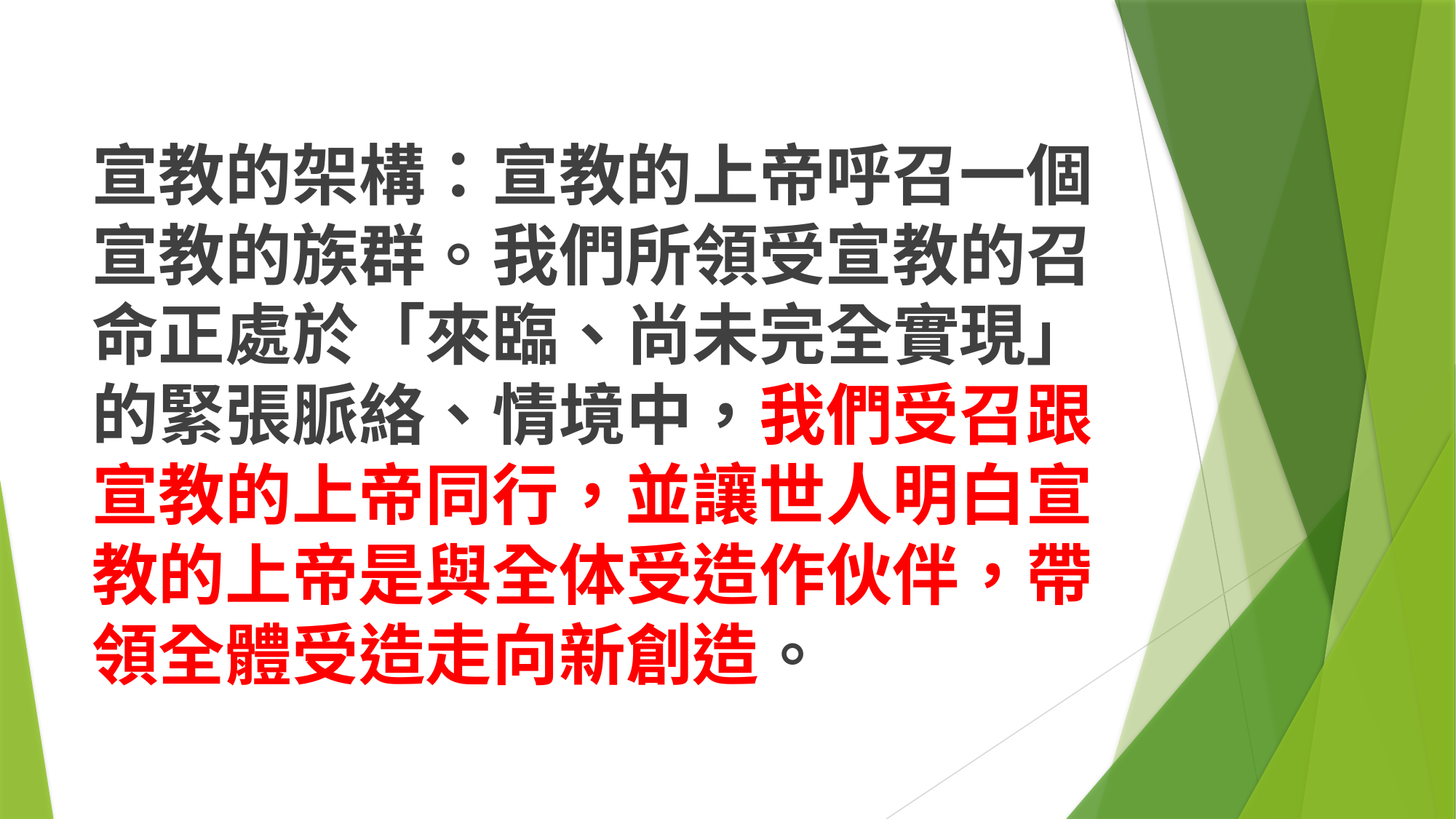

#
宣教的架構：宣教的上帝呼召一個宣教的族群。我們所領受宣教的召命正處於「來臨、尚未完全實現」的緊張脈絡、情境中，我們受召跟宣教的上帝同行，並讓世人明白宣教的上帝是與全体受造作伙伴，帶領全體受造走向新創造。